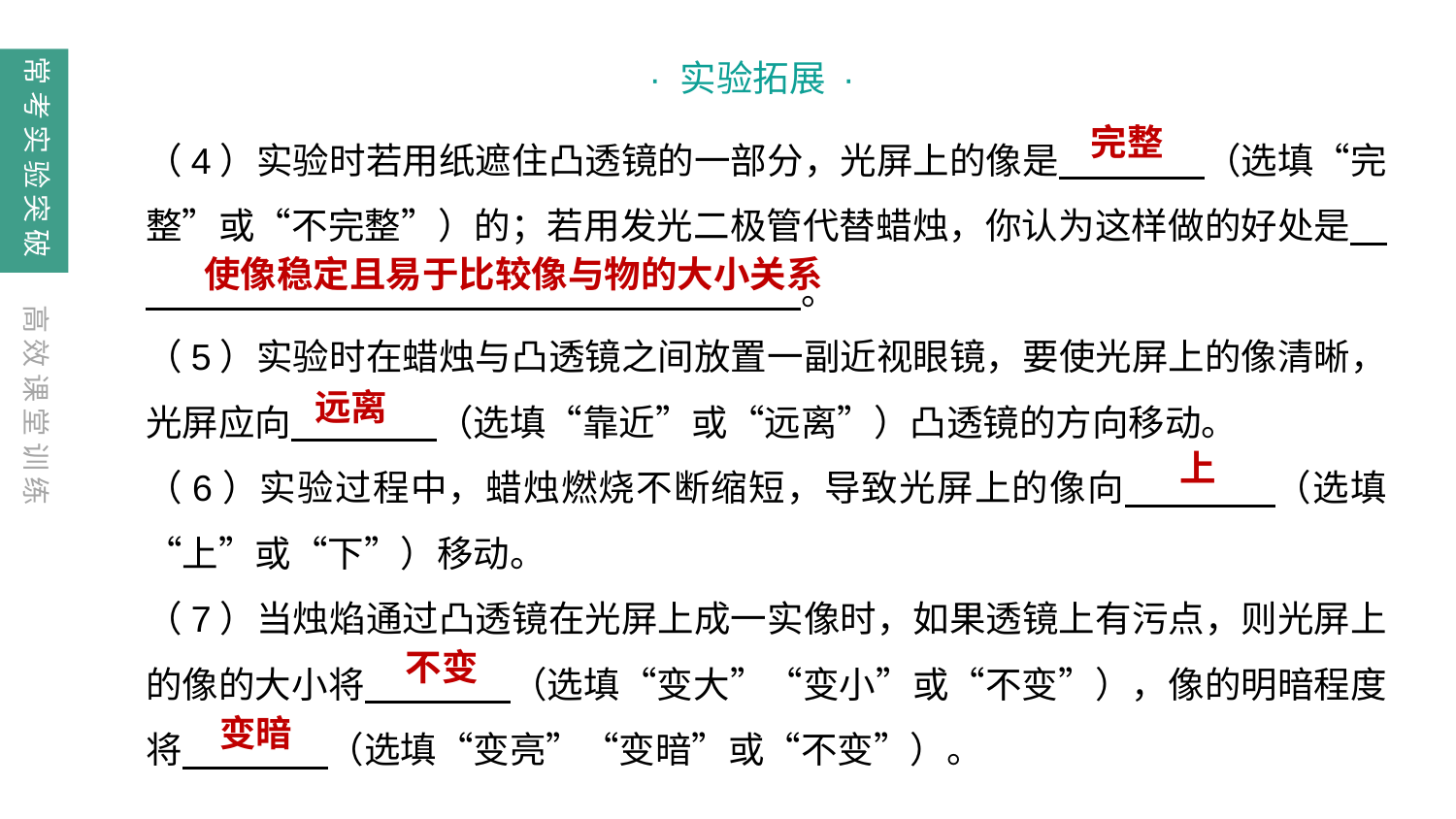

· 实验拓展 ·
常考实验突破

（4）实验时若用纸遮住凸透镜的一部分，光屏上的像是　　　　（选填“完整”或“不完整”）的；若用发光二极管代替蜡烛，你认为这样做的好处是　　　　　　　　　　　　　　　　　　　。
（5）实验时在蜡烛与凸透镜之间放置一副近视眼镜，要使光屏上的像清晰，光屏应向　　　　（选填“靠近”或“远离”）凸透镜的方向移动。
（6）实验过程中，蜡烛燃烧不断缩短，导致光屏上的像向　　　　（选填“上”或“下”）移动。
（7）当烛焰通过凸透镜在光屏上成一实像时，如果透镜上有污点，则光屏上的像的大小将　　　　（选填“变大”“变小”或“不变”），像的明暗程度将　　　　（选填“变亮”“变暗”或“不变”）。
完整
使像稳定且易于比较像与物的大小关系
高效课堂训练
远离
上
不变
变暗